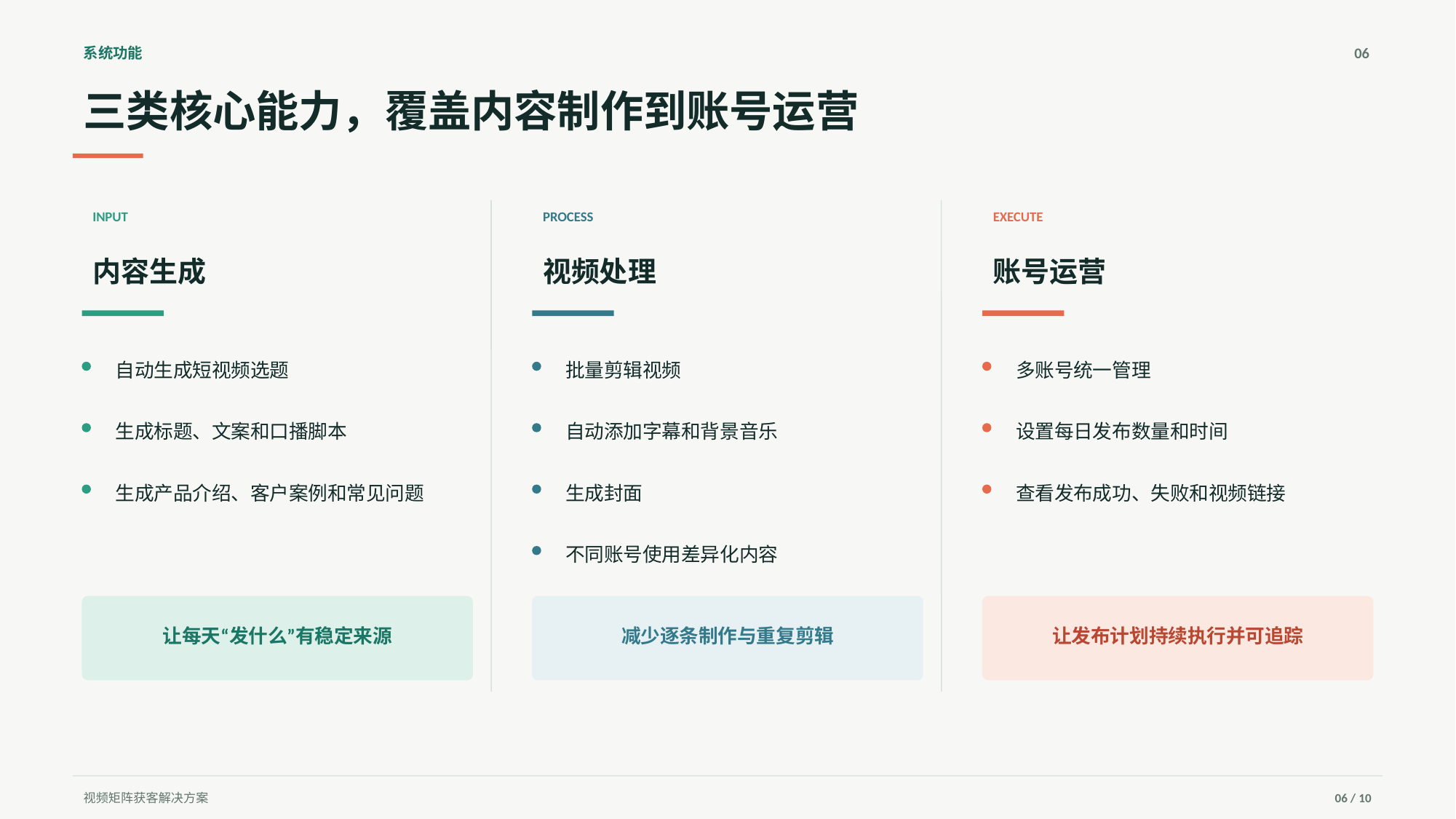

系统功能
06
三类核心能力，覆盖内容制作到账号运营

INPUT
PROCESS
EXECUTE
内容生成
视频处理
账号运营

自动生成短视频选题
批量剪辑视频
多账号统一管理

生成标题、文案和口播脚本
自动添加字幕和背景音乐
设置每日发布数量和时间

生成产品介绍、客户案例和常见问题
生成封面
查看发布成功、失败和视频链接

不同账号使用差异化内容

让每天“发什么”有稳定来源
减少逐条制作与重复剪辑
让发布计划持续执行并可追踪

视频矩阵获客解决方案
06 / 10